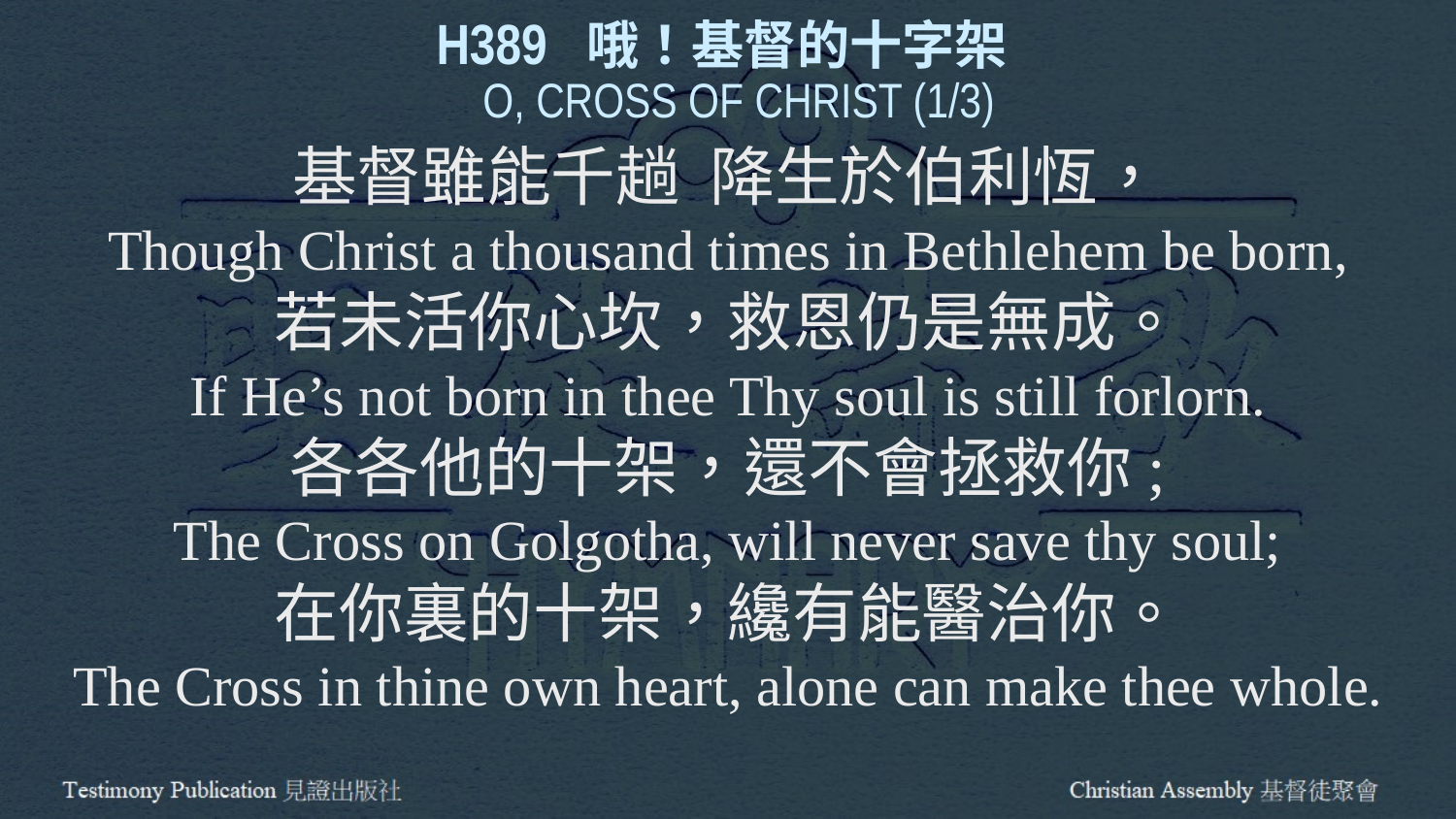

H389  哦！基督的十字架
 O, CROSS OF CHRIST (1/3)
基督雖能千趟  降生於伯利恆，
Though Christ a thousand times in Bethlehem be born,
若未活你心坎，救恩仍是無成。
If He’s not born in thee Thy soul is still forlorn.
各各他的十架，還不會拯救你;
The Cross on Golgotha, will never save thy soul;
在你裏的十架，纔有能醫治你。
The Cross in thine own heart, alone can make thee whole.